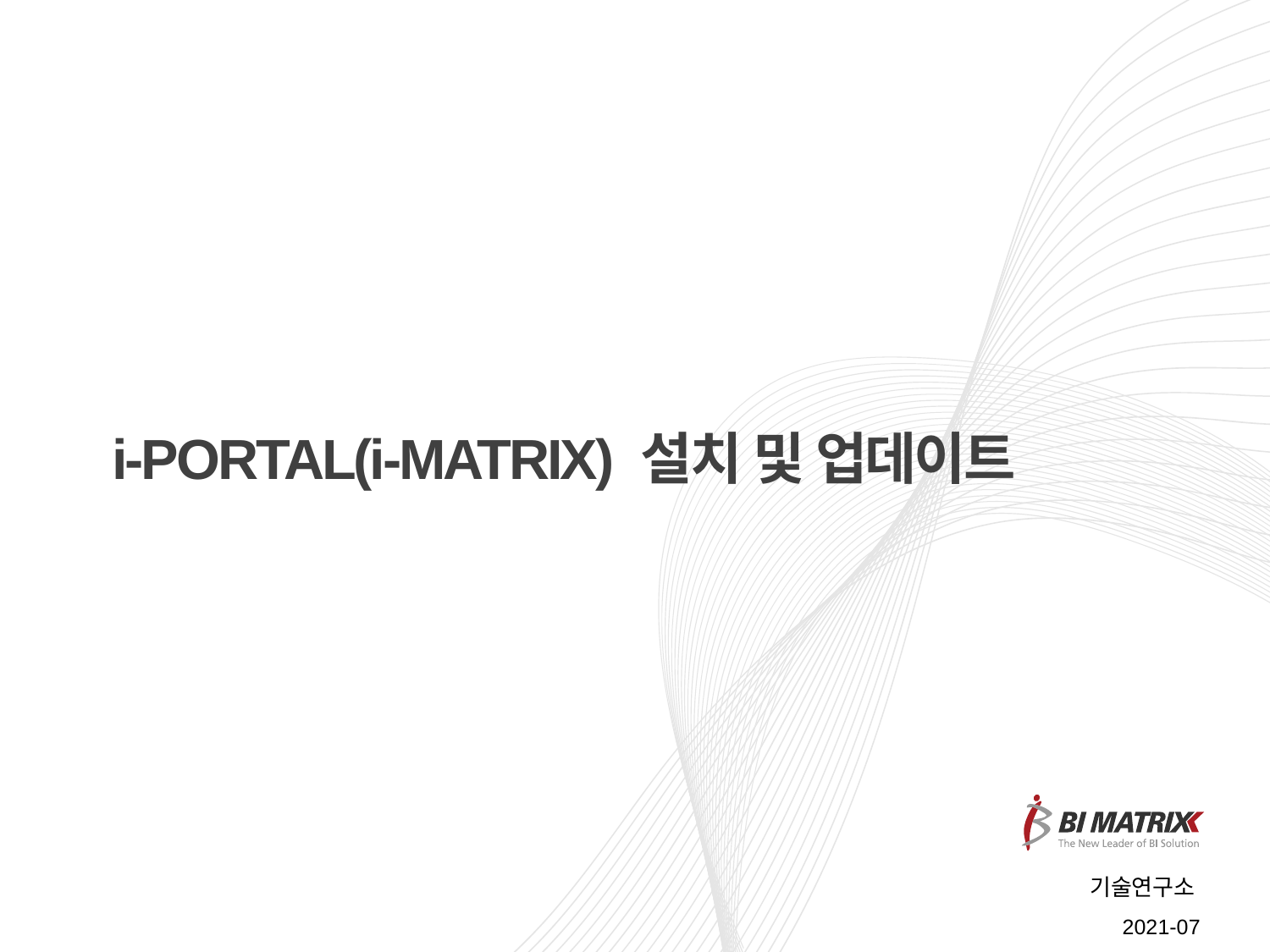

# i-PORTAL(i-MATRIX) 설치 및 업데이트
기술연구소
2021-07